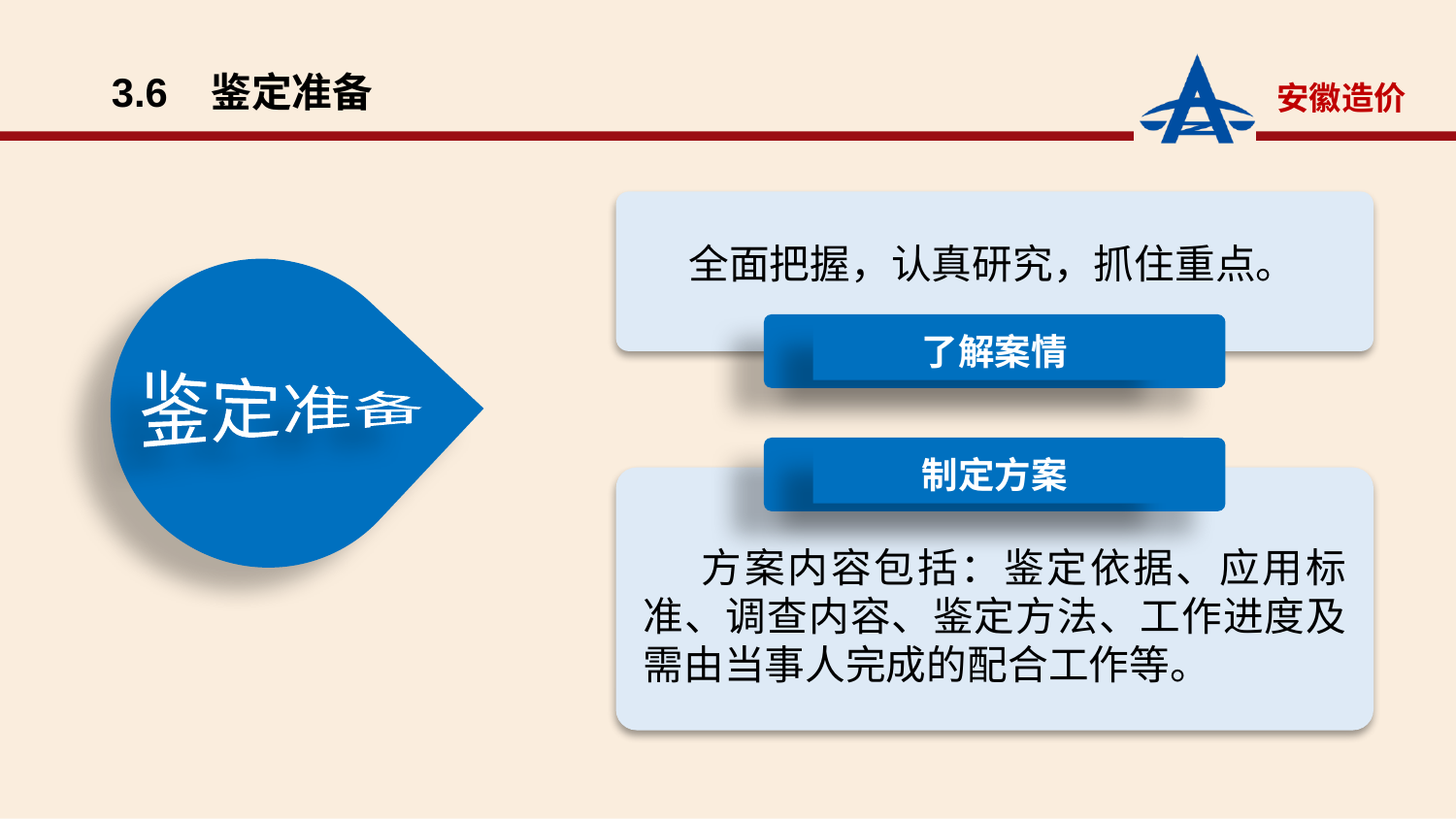

3.6   鉴定准备

全面把握，认真研究，抓住重点。

鉴定准备

了解案情

制定方案

    方案内容包括：鉴定依据、应用标准、调查内容、鉴定方法、工作进度及需由当事人完成的配合工作等。